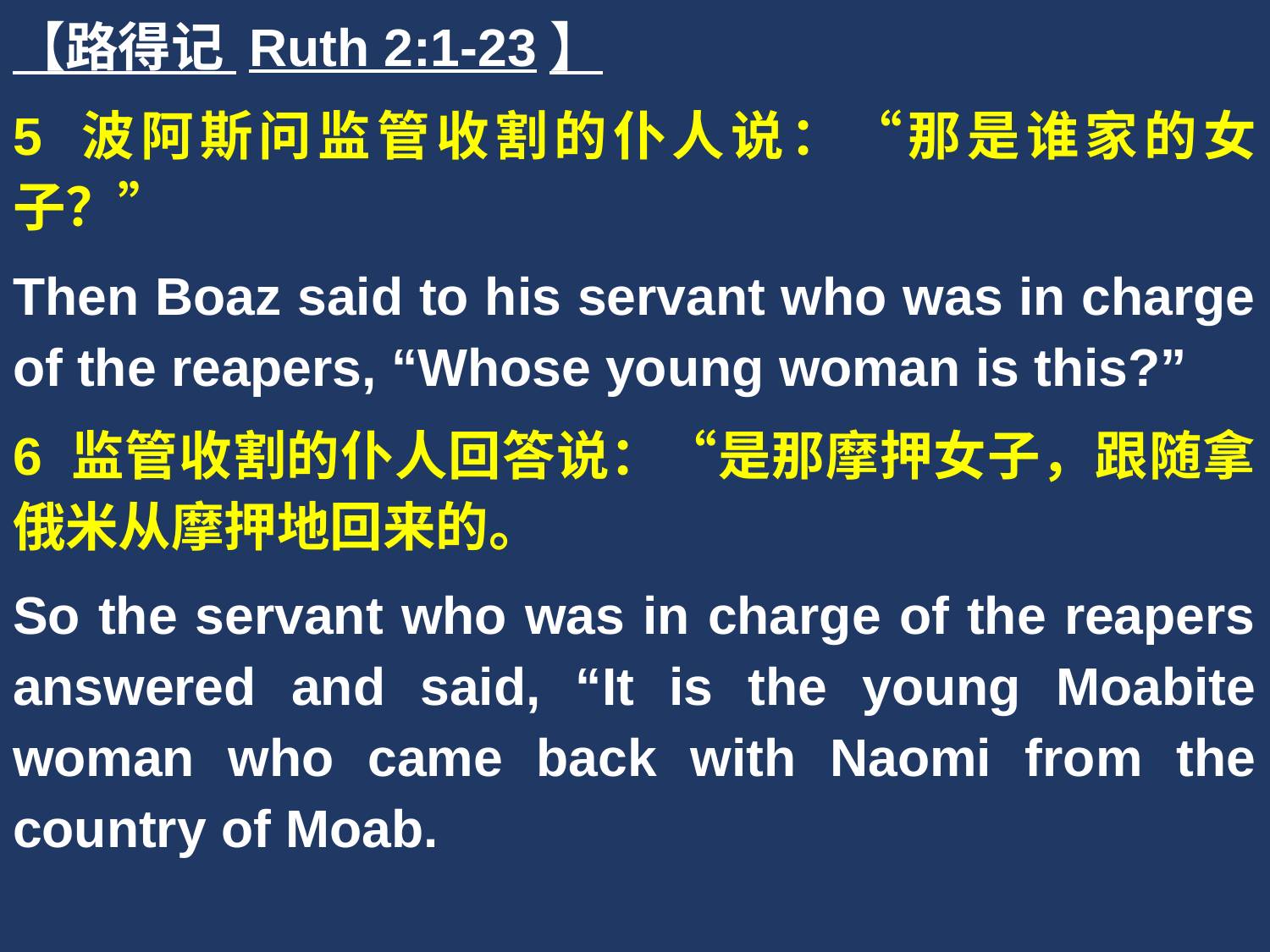

【路得记 Ruth 2:1-23】
5 波阿斯问监管收割的仆人说：“那是谁家的女子？”
Then Boaz said to his servant who was in charge of the reapers, “Whose young woman is this?”
6 监管收割的仆人回答说：“是那摩押女子，跟随拿俄米从摩押地回来的。
So the servant who was in charge of the reapers answered and said, “It is the young Moabite woman who came back with Naomi from the country of Moab.